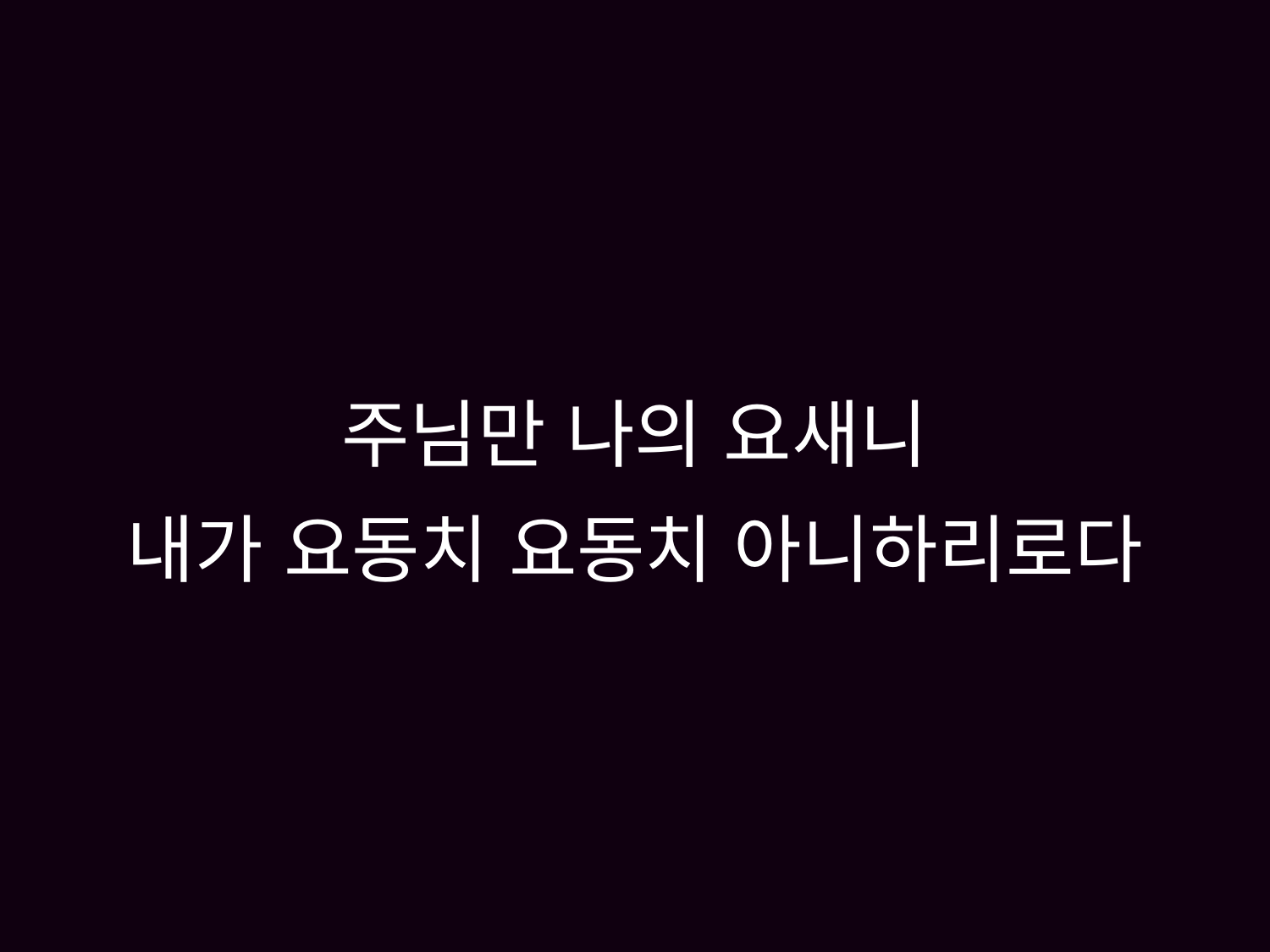

# 주님만 나의 요새니 내가 요동치 요동치 아니하리로다